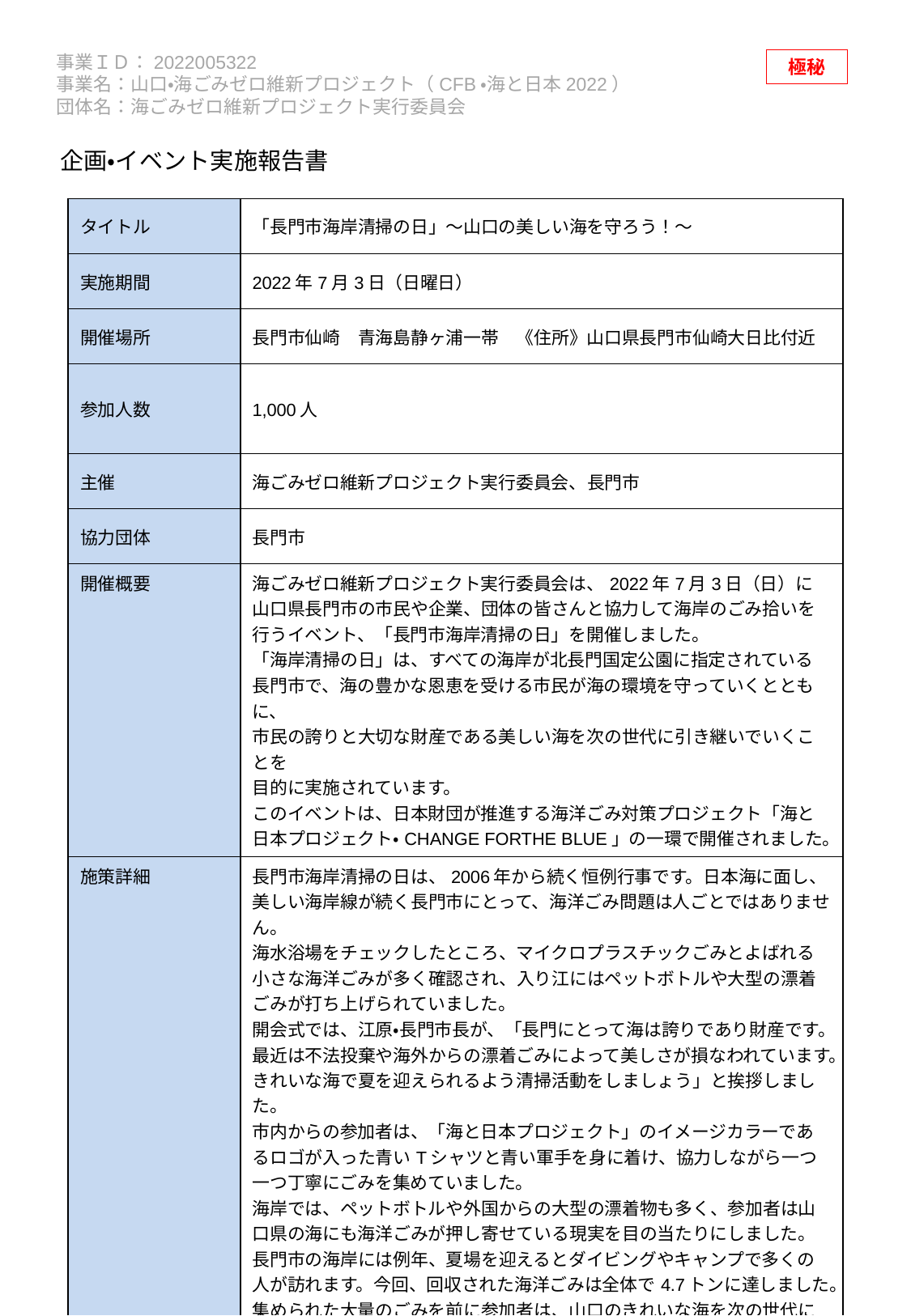

企画・イベント実施報告書
| タイトル | 「長門市海岸清掃の日」～山口の美しい海を守ろう！～ |
| --- | --- |
| 実施期間 | 2022年7月3日（日曜日） |
| 開催場所 | 長門市仙崎　青海島静ヶ浦一帯　《住所》山口県長門市仙崎大日比付近 |
| 参加人数 | 1,000人 |
| 主催 | 海ごみゼロ維新プロジェクト実行委員会、長門市 |
| 協力団体 | 長門市 |
| 開催概要 | 海ごみゼロ維新プロジェクト実行委員会は、2022年7月3日（日）に 山口県長門市の市民や企業、団体の皆さんと協力して海岸のごみ拾いを 行うイベント、「長門市海岸清掃の日」を開催しました。 「海岸清掃の日」は、すべての海岸が北長門国定公園に指定されている長門市で、海の豊かな恩恵を受ける市民が海の環境を守っていくとともに、 市民の誇りと大切な財産である美しい海を次の世代に引き継いでいくことを 目的に実施されています。 このイベントは、日本財団が推進する海洋ごみ対策プロジェクト「海と日本プロジェクト・CHANGE FORTHE BLUE」の一環で開催されました。 |
| 施策詳細 | 長門市海岸清掃の日は、2006年から続く恒例行事です。日本海に面し、 美しい海岸線が続く長門市にとって、海洋ごみ問題は人ごとではありません。 海水浴場をチェックしたところ、マイクロプラスチックごみとよばれる小さな海洋ごみが多く確認され、入り江にはペットボトルや大型の漂着ごみが打ち上げられていました。 開会式では、江原・長門市長が、「長門にとって海は誇りであり財産です。最近は不法投棄や海外からの漂着ごみによって美しさが損なわれています。きれいな海で夏を迎えられるよう清掃活動をしましょう」と挨拶しました。 市内からの参加者は、「海と日本プロジェクト」のイメージカラーであるロゴが入った青いTシャツと青い軍手を身に着け、協力しながら一つ一つ丁寧にごみを集めていました。 海岸では、ペットボトルや外国からの大型の漂着物も多く、参加者は山口県の海にも海洋ごみが押し寄せている現実を目の当たりにしました。 長門市の海岸には例年、夏場を迎えるとダイビングやキャンプで多くの人が訪れます。今回、回収された海洋ごみは全体で4.7トンに達しました。集められた大量のごみを前に参加者は、山口のきれいな海を次の世代に残すために自分たちができることについて、改めて考えさせられる機会になったようです。 |